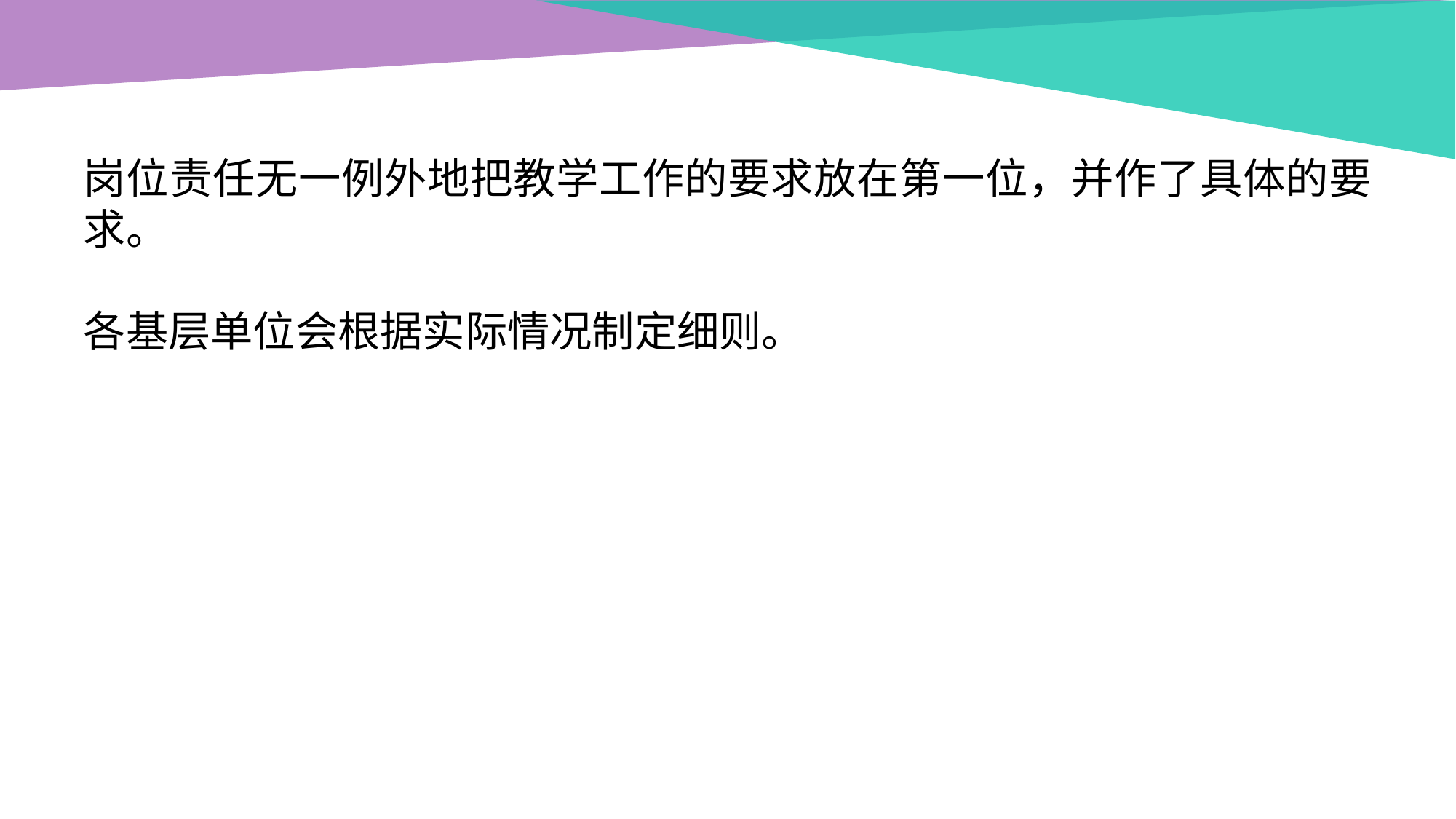

岗位责任无一例外地把教学工作的要求放在第一位，并作了具体的要求。

各基层单位会根据实际情况制定细则。